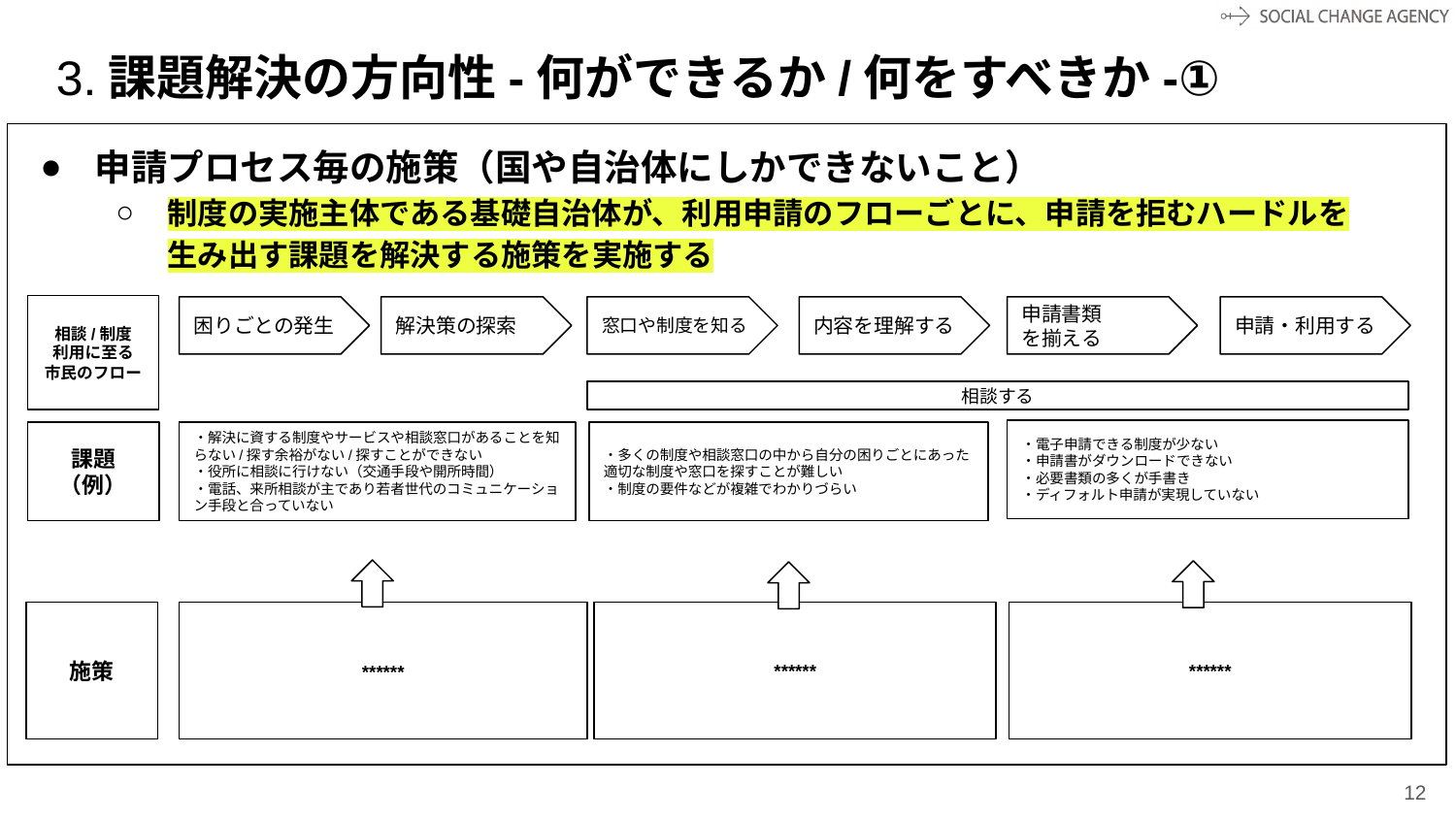

# 3.課題解決の方向性-何ができるか/何をすべきか-①

申請プロセス毎の施策（国や自治体にしかできないこと）
制度の実施主体である基礎自治体が、利用申請のフローごとに、申請を拒むハードルを
生み出す課題を解決する施策を実施する

相談/制度
利用に至る
市民のフロー
困りごとの発生
解決策の探索
窓口や制度を知る
内容を理解する
申請書類
を揃える
申請・利用する
相談する
・電子申請できる制度が少ない
・申請書がダウンロードできない
・必要書類の多くが手書き
・ディフォルト申請が実現していない
課題（例）
・解決に資する制度やサービスや相談窓口があることを知らない/探す余裕がない/探すことができない
・役所に相談に行けない（交通手段や開所時間）
・電話、来所相談が主であり若者世代のコミュニケーション手段と合っていない
・多くの制度や相談窓口の中から自分の困りごとにあった適切な制度や窓口を探すことが難しい
・制度の要件などが複雑でわかりづらい

施策

******

******
******
12